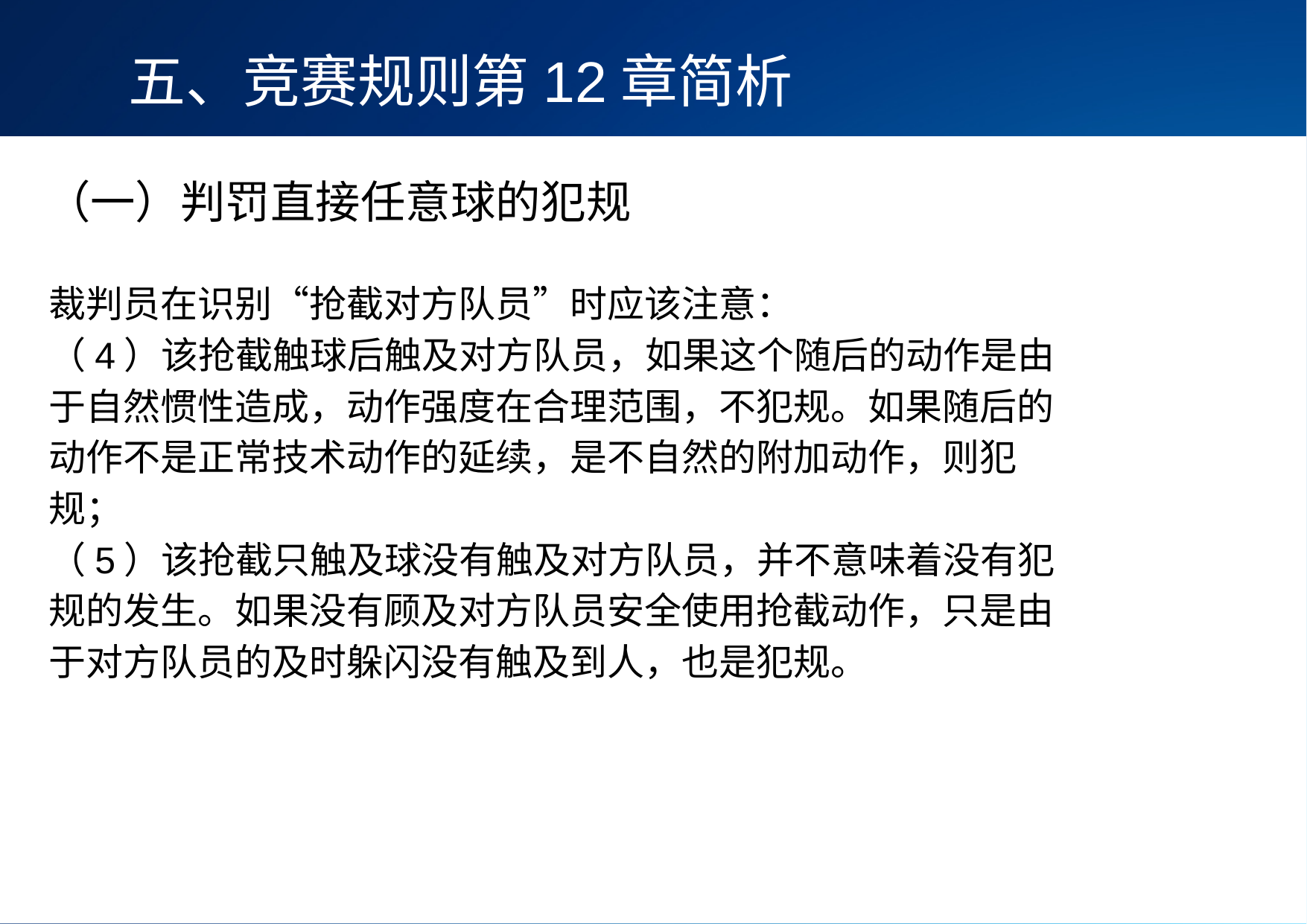

五、竞赛规则第12章简析

（一）判罚直接任意球的犯规
裁判员在识别“抢截对方队员”时应该注意：
（4）该抢截触球后触及对方队员，如果这个随后的动作是由于自然惯性造成，动作强度在合理范围，不犯规。如果随后的动作不是正常技术动作的延续，是不自然的附加动作，则犯规；
（5）该抢截只触及球没有触及对方队员，并不意味着没有犯规的发生。如果没有顾及对方队员安全使用抢截动作，只是由于对方队员的及时躲闪没有触及到人，也是犯规。